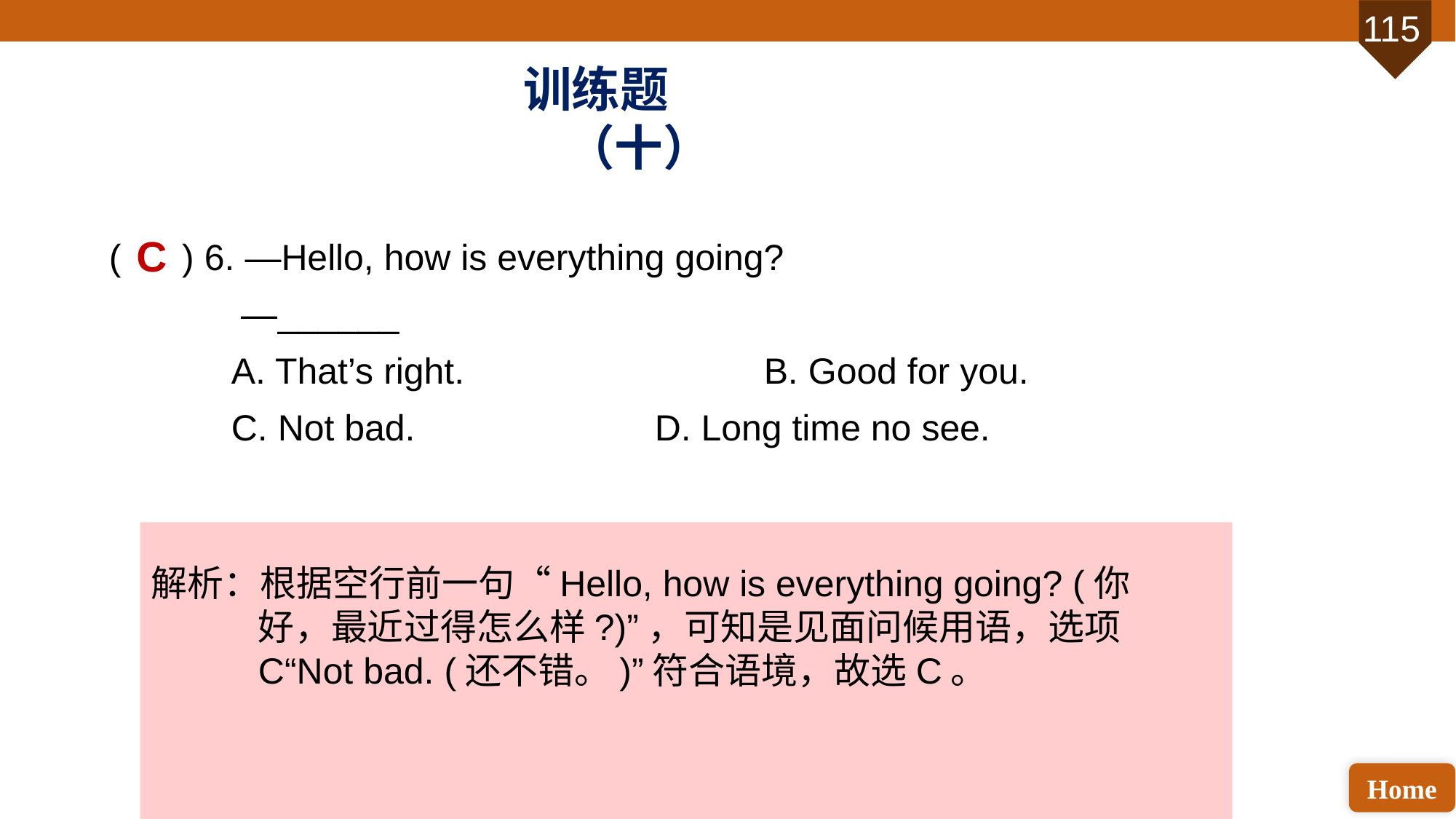

训练题（十）
(      ) 6. —Hello, how is everything going?
             —______
            A. That’s right. 			B. Good for you.
            C. Not bad. 			D. Long time no see.
C

解析：根据空行前一句“Hello, how is everything going? (你好，最近过得怎么样?)”，可知是见面问候用语，选项C“Not bad. (还不错。)”符合语境，故选C。